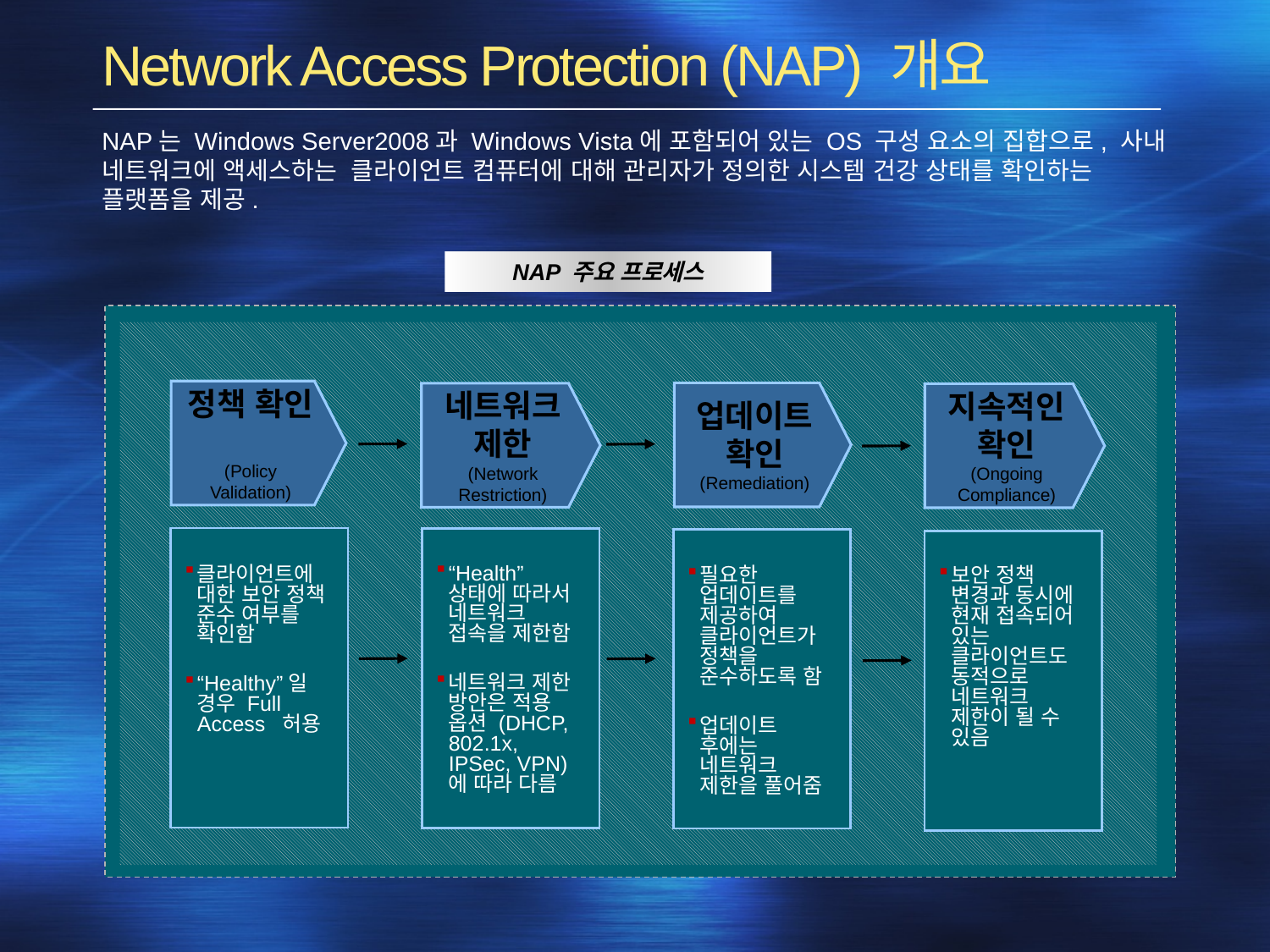

Network Access Protection (NAP) 개요

NAP는 Windows Server2008과 Windows Vista에 포함되어 있는 OS 구성 요소의 집합으로, 사내 네트워크에 액세스하는  클라이언트 컴퓨터에 대해 관리자가 정의한 시스템 건강 상태를 확인하는 플랫폼을 제공.
NAP 주요 프로세스

정책 확인           (Policy Validation)
업데이트 확인
(Remediation)
네트워크 제한
(Network Restriction)
지속적인 확인
(Ongoing Compliance)

“Health”상태에 따라서 네트워크 접속을 제한함

네트워크 제한 방안은 적용 옵션 (DHCP, 802.1x, IPSec, VPN)에 따라 다름

클라이언트에 대한 보안 정책 준수 여부를 확인함

“Healthy”일 경우 Full Access  허용

필요한 업데이트를 제공하여 클라이언트가  정책을 준수하도록 함

업데이트 후에는 네트워크 제한을 풀어줌

보안 정책  변경과 동시에 현재 접속되어 있는 클라이언트도  동적으로 네트워크 제한이 될 수 있음